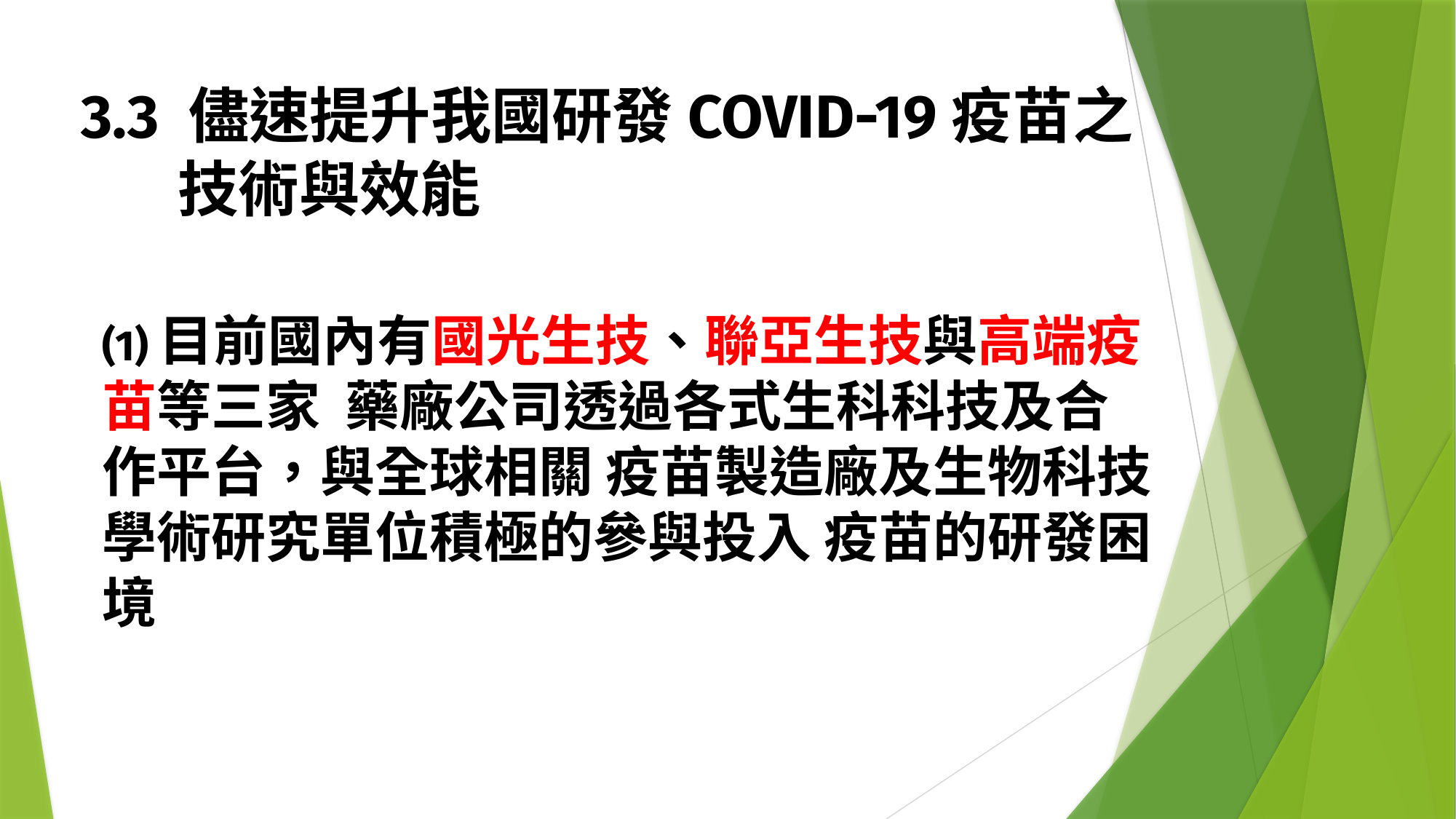

# 3.3 儘速提升我國研發COVID-19疫苗之 技術與效能
(1)目前國內有國光生技、聯亞生技與高端疫苗等三家  藥廠公司透過各式生科科技及合作平台，與全球相關 疫苗製造廠及生物科技學術研究單位積極的參與投入 疫苗的研發困境